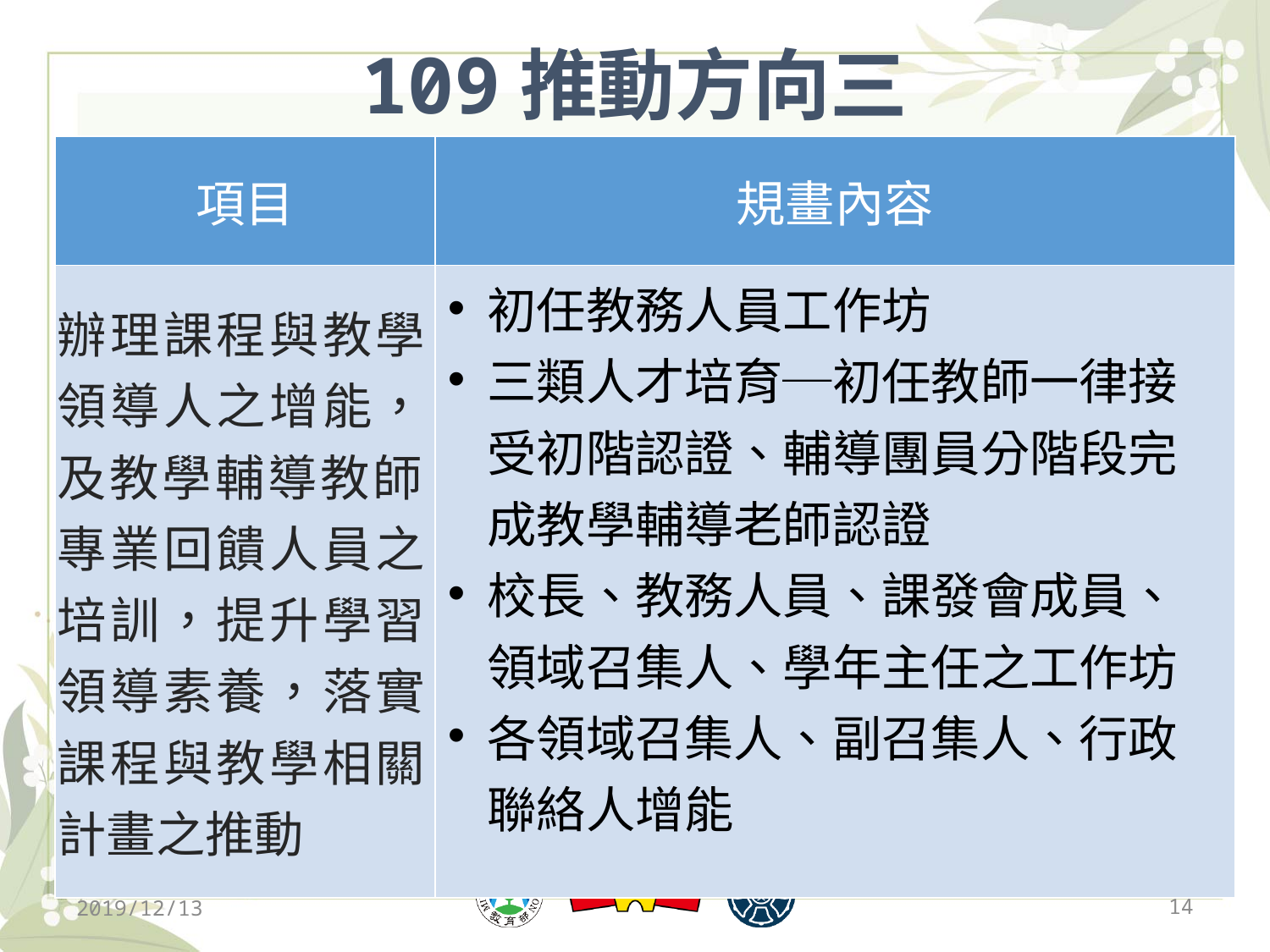

# 109推動方向三
| 項目 | 規畫內容 |
| --- | --- |
| 辦理課程與教學領導人之增能，及教學輔導教師、專業回饋人員之培訓，提升學習領導素養，落實課程與教學相關計畫之推動 | 初任教務人員工作坊 三類人才培育─初任教師一律接受初階認證、輔導團員分階段完成教學輔導老師認證 校長、教務人員、課發會成員、領域召集人、學年主任之工作坊 各領域召集人、副召集人、行政聯絡人增能 |
2019/12/13
14